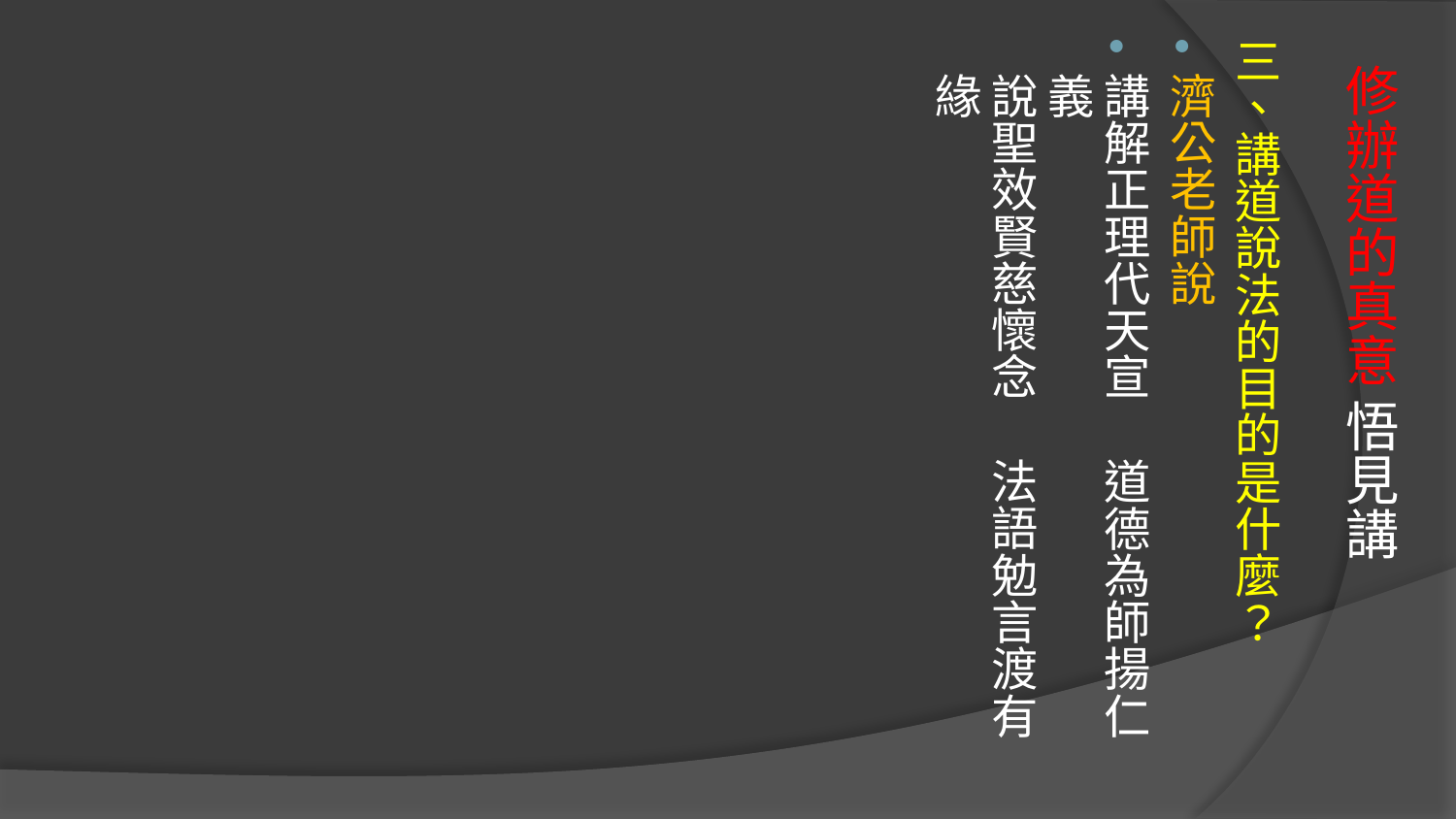

三、講道說法的目的是什麼？
濟公老師說
講解正理代天宣　 道德為師揚仁義
說聖效賢慈懷念　 法語勉言渡有緣

# 修辦道的真意 悟見講